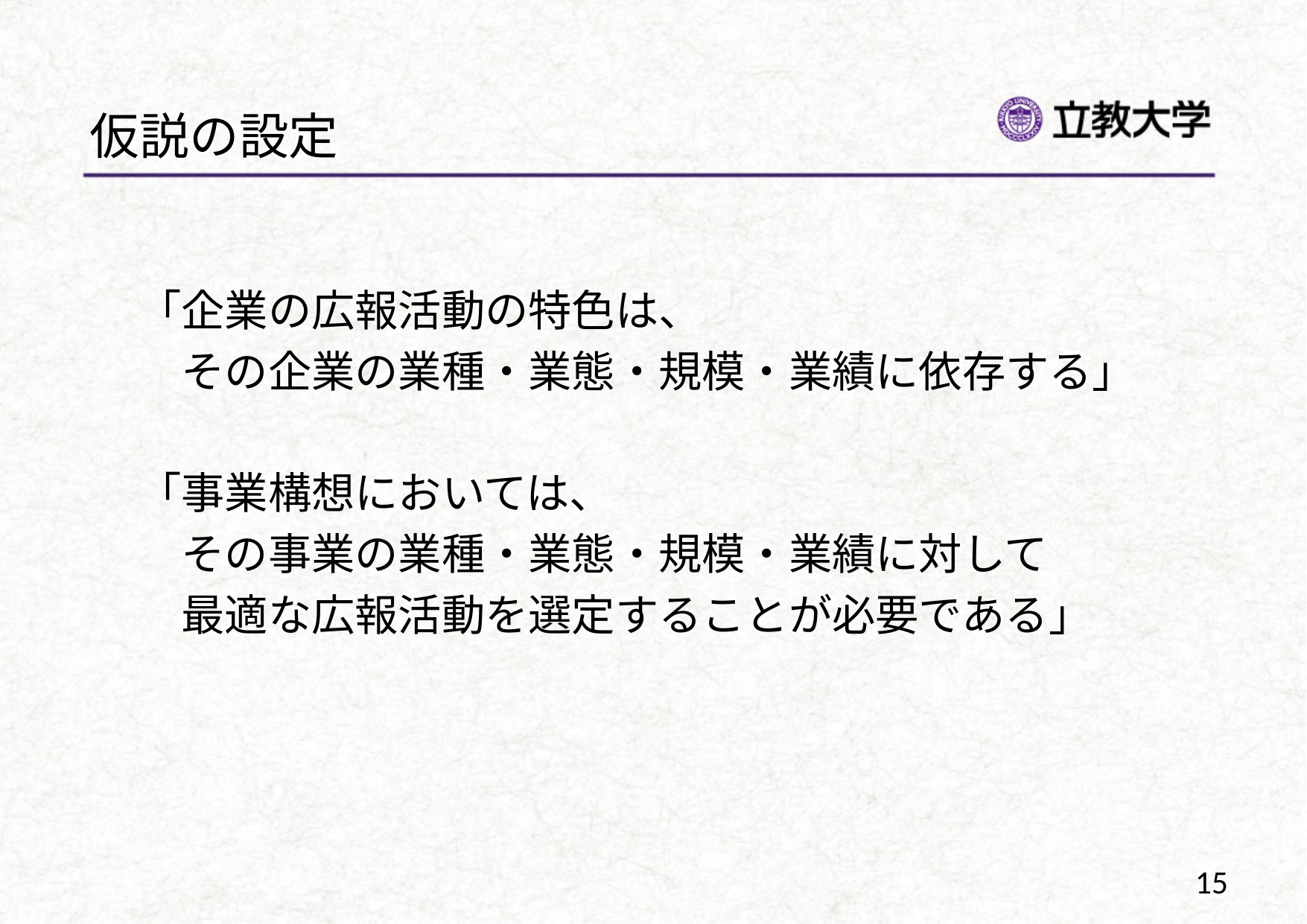

# 仮説の設定
「企業の広報活動の特色は、
　その企業の業種・業態・規模・業績に依存する」

「事業構想においては、
　その事業の業種・業態・規模・業績に対して
　最適な広報活動を選定することが必要である」

15